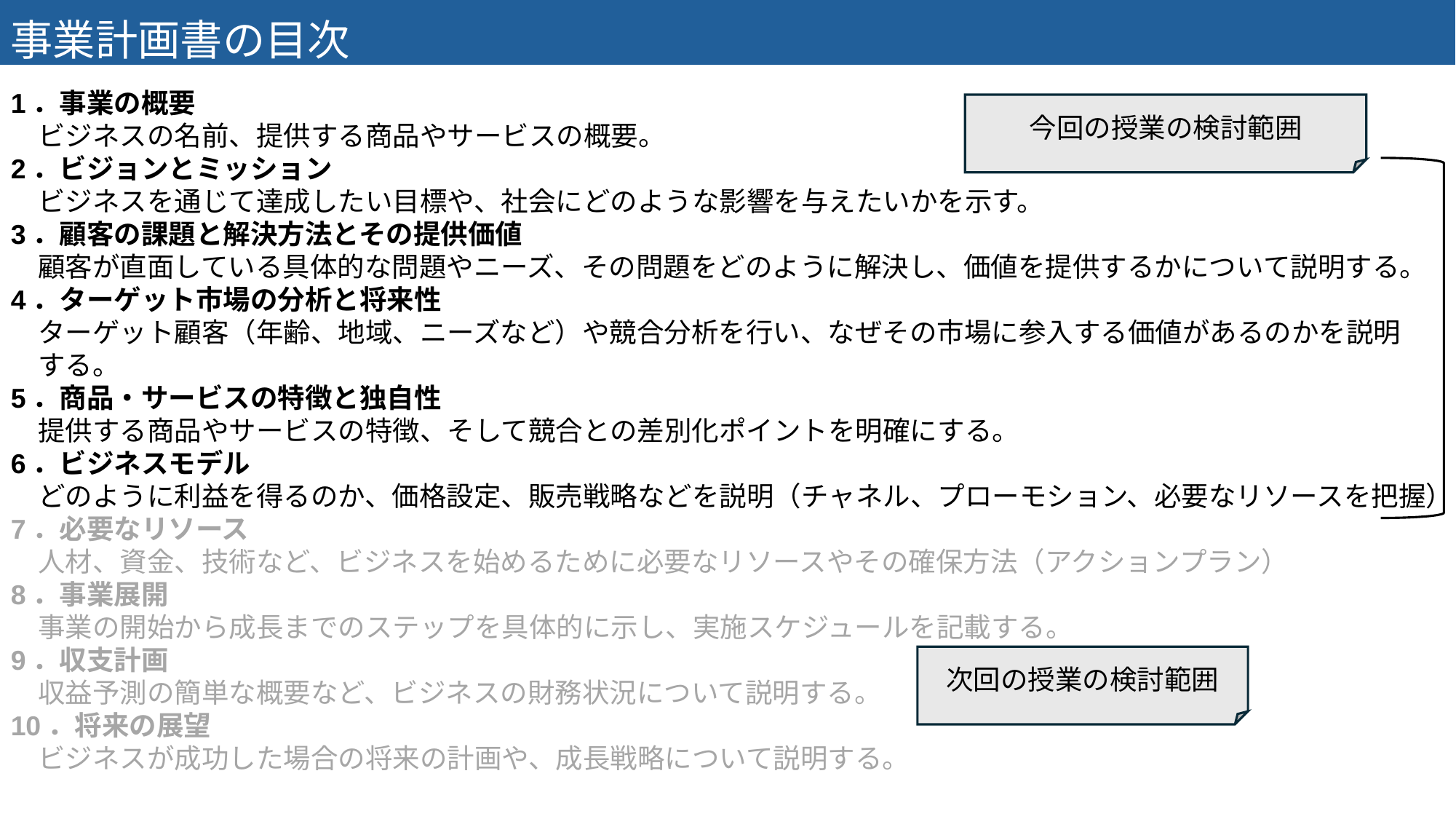

事業計画書の目次
1．事業の概要
　ビジネスの名前、提供する商品やサービスの概要。
2．ビジョンとミッション
　ビジネスを通じて達成したい目標や、社会にどのような影響を与えたいかを示す。
3．顧客の課題と解決方法とその提供価値
　顧客が直面している具体的な問題やニーズ、その問題をどのように解決し、価値を提供するかについて説明する。
4．ターゲット市場の分析と将来性
　ターゲット顧客（年齢、地域、ニーズなど）や競合分析を行い、なぜその市場に参入する価値があるのかを説明
　する。
5．商品・サービスの特徴と独自性
　提供する商品やサービスの特徴、そして競合との差別化ポイントを明確にする。
6．ビジネスモデル
　どのように利益を得るのか、価格設定、販売戦略などを説明（チャネル、プローモション、必要なリソースを把握）
7．必要なリソース
　人材、資金、技術など、ビジネスを始めるために必要なリソースやその確保方法（アクションプラン）
8．事業展開
　事業の開始から成長までのステップを具体的に示し、実施スケジュールを記載する。
9．収支計画
　収益予測の簡単な概要など、ビジネスの財務状況について説明する。
10．将来の展望
　ビジネスが成功した場合の将来の計画や、成長戦略について説明する。
今回の授業の検討範囲

次回の授業の検討範囲